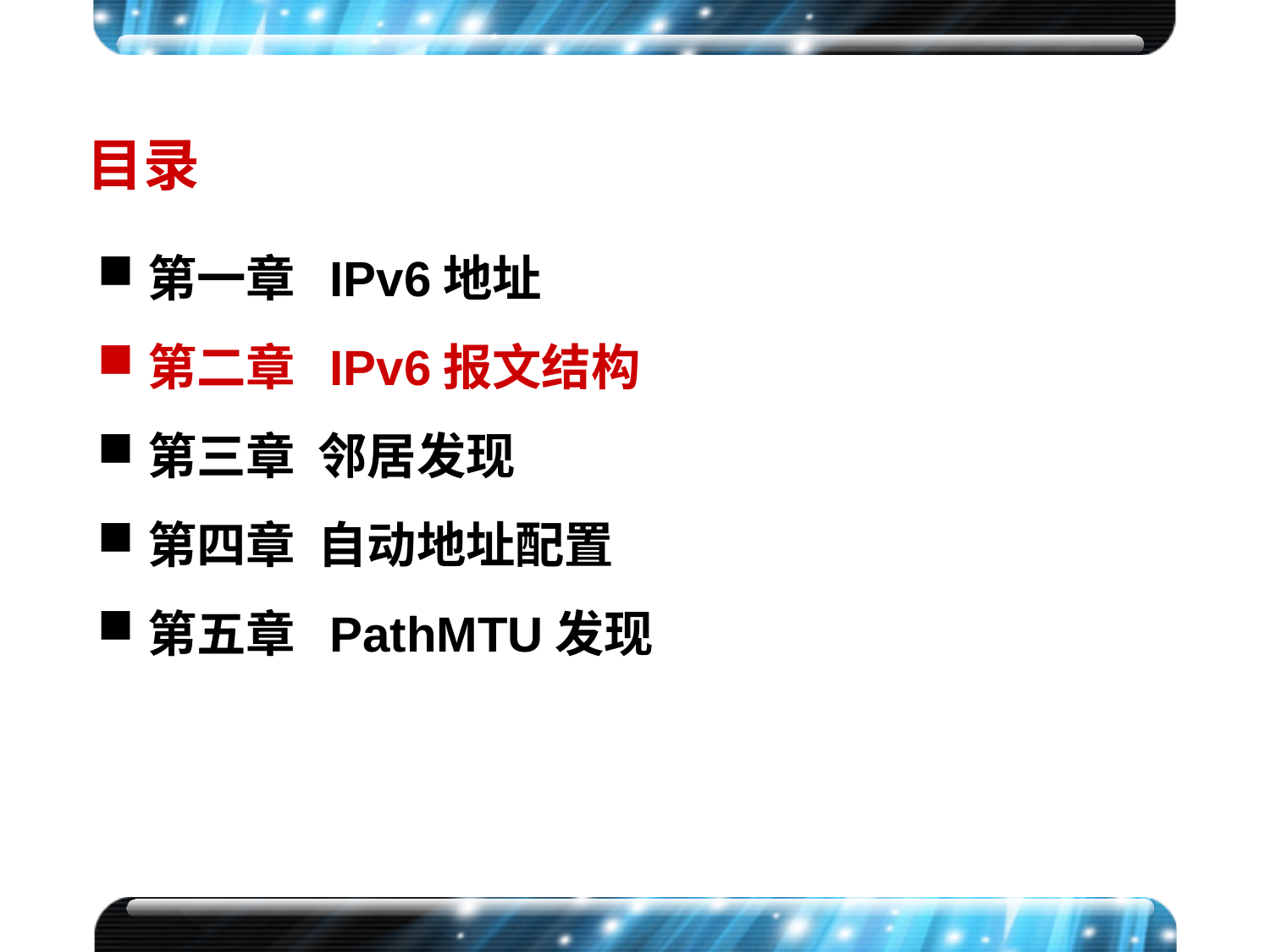

目录
第一章  IPv6地址
第二章  IPv6报文结构
第三章  邻居发现
第四章  自动地址配置
第五章  PathMTU发现